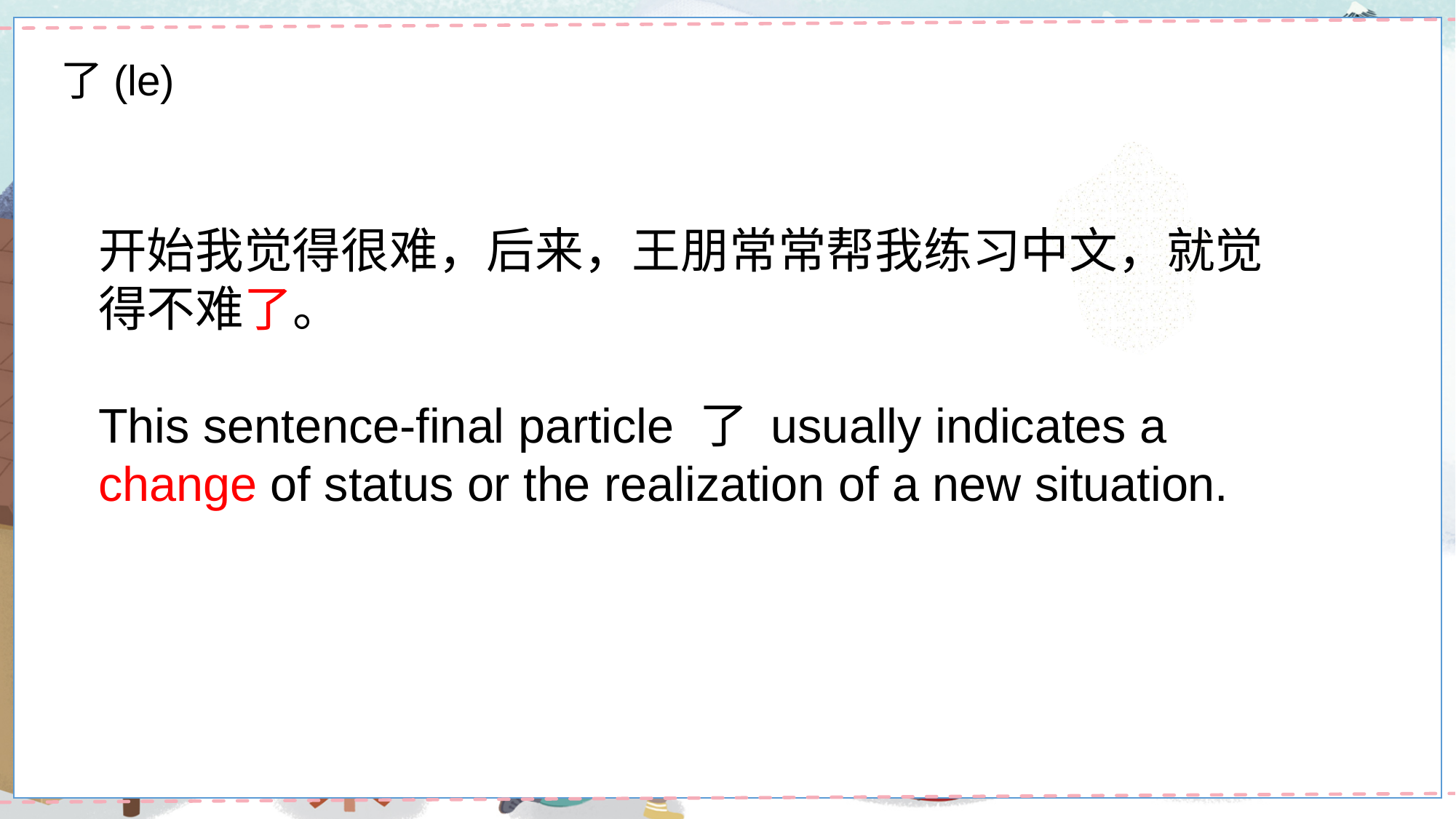

了(le)

开始我觉得很难，后来，王朋常常帮我练习中文，就觉得不难了。

This sentence-final particle 了 usually indicates a change of status or the realization of a new situation.